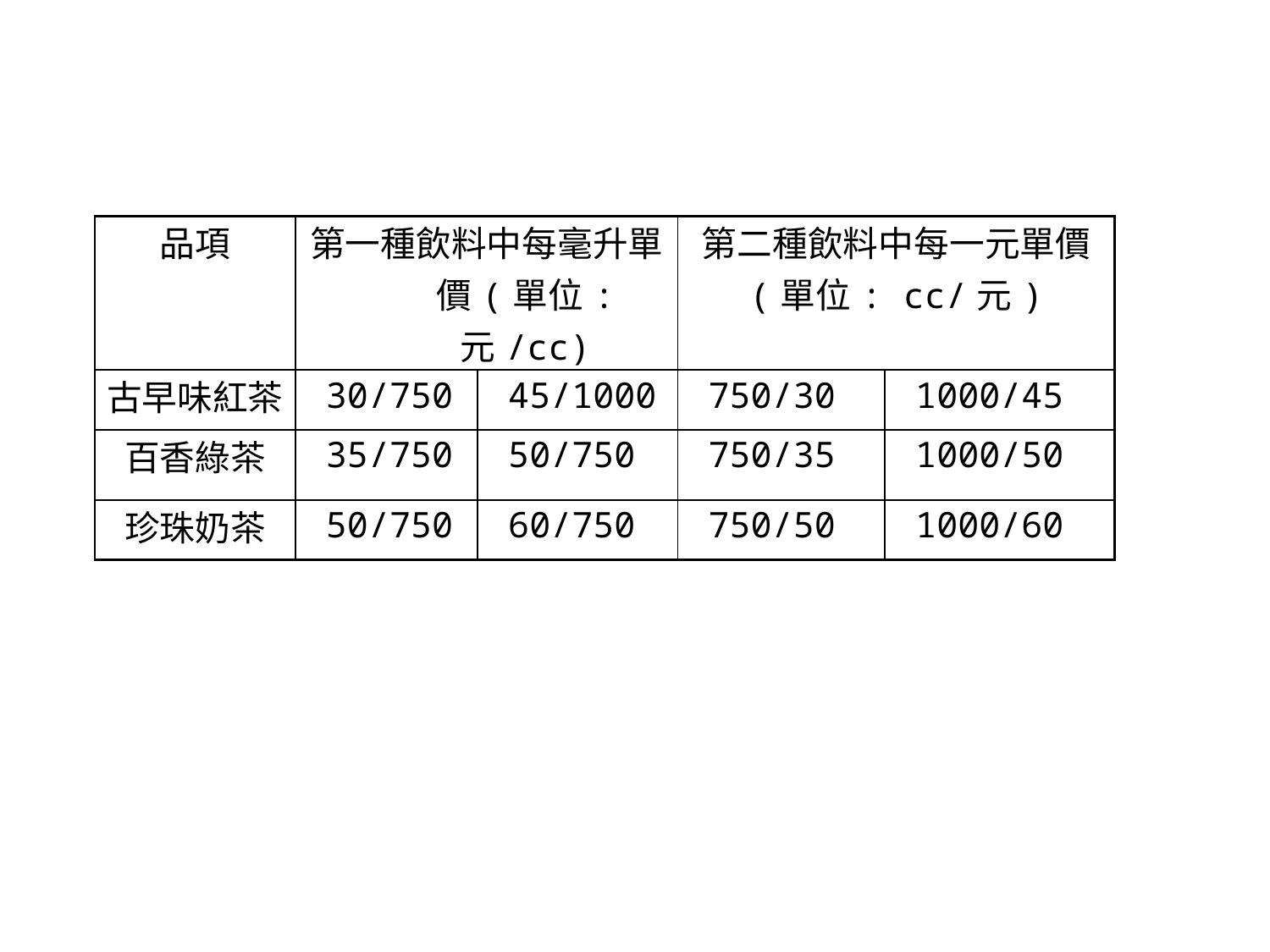

| 品項 | 第一種飲料中每毫升單價(單位: 元/cc) |  | 第二種飲料中每一元單價 (單位: cc/元) |  |
| --- | --- | --- | --- | --- |
| 古早味紅茶 | 30/750 | 45/1000 | 750/30 | 1000/45 |
| 百香綠茶 | 35/750 | 50/750 | 750/35 | 1000/50 |
| 珍珠奶茶 | 50/750 | 60/750 | 750/50 | 1000/60 |